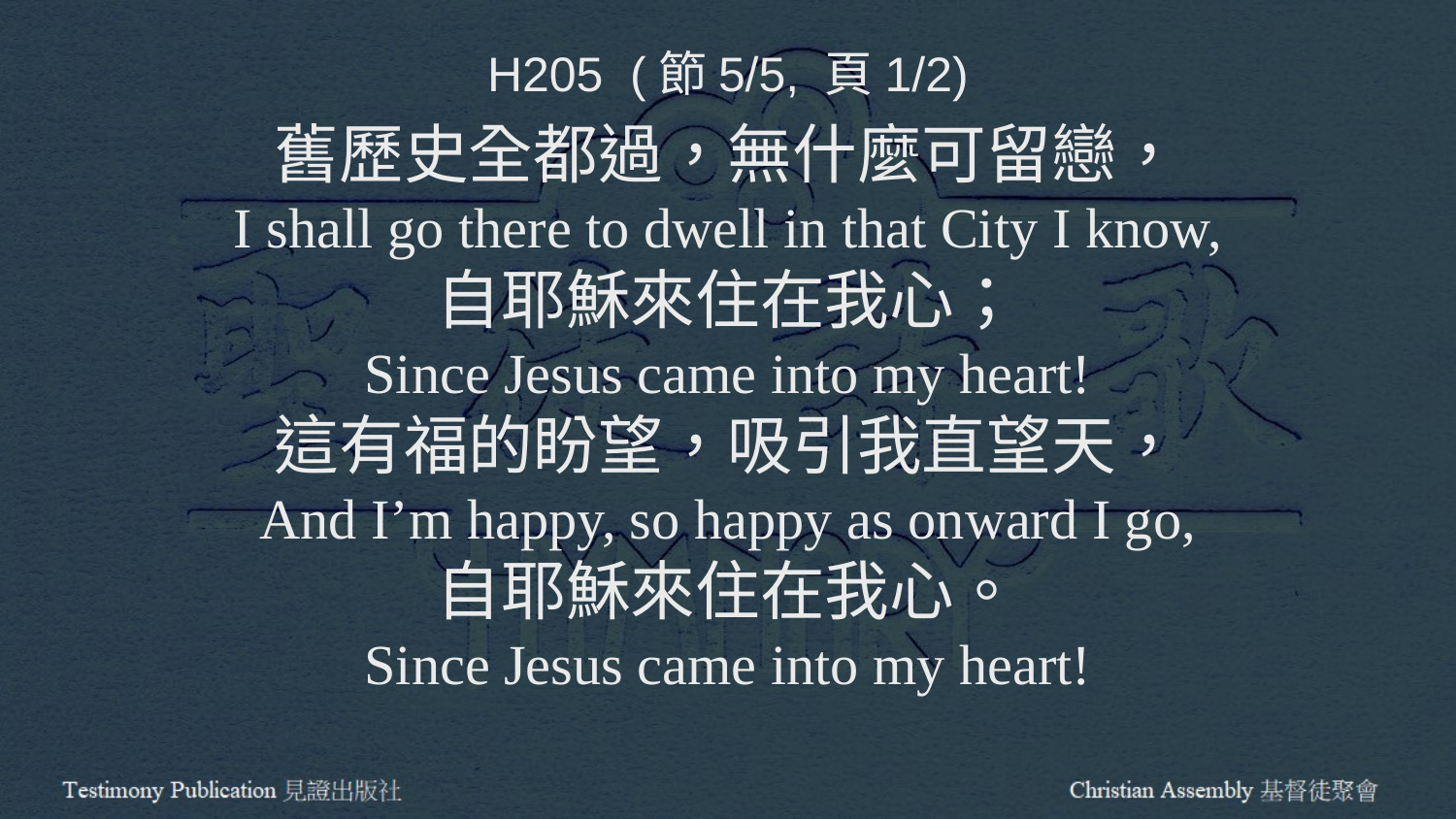

H205  (節5/5, 頁1/2)
舊歷史全都過，無什麼可留戀，
I shall go there to dwell in that City I know,
自耶穌來住在我心；
Since Jesus came into my heart!
這有福的盼望，吸引我直望天，
And I’m happy, so happy as onward I go,
自耶穌來住在我心。
Since Jesus came into my heart!